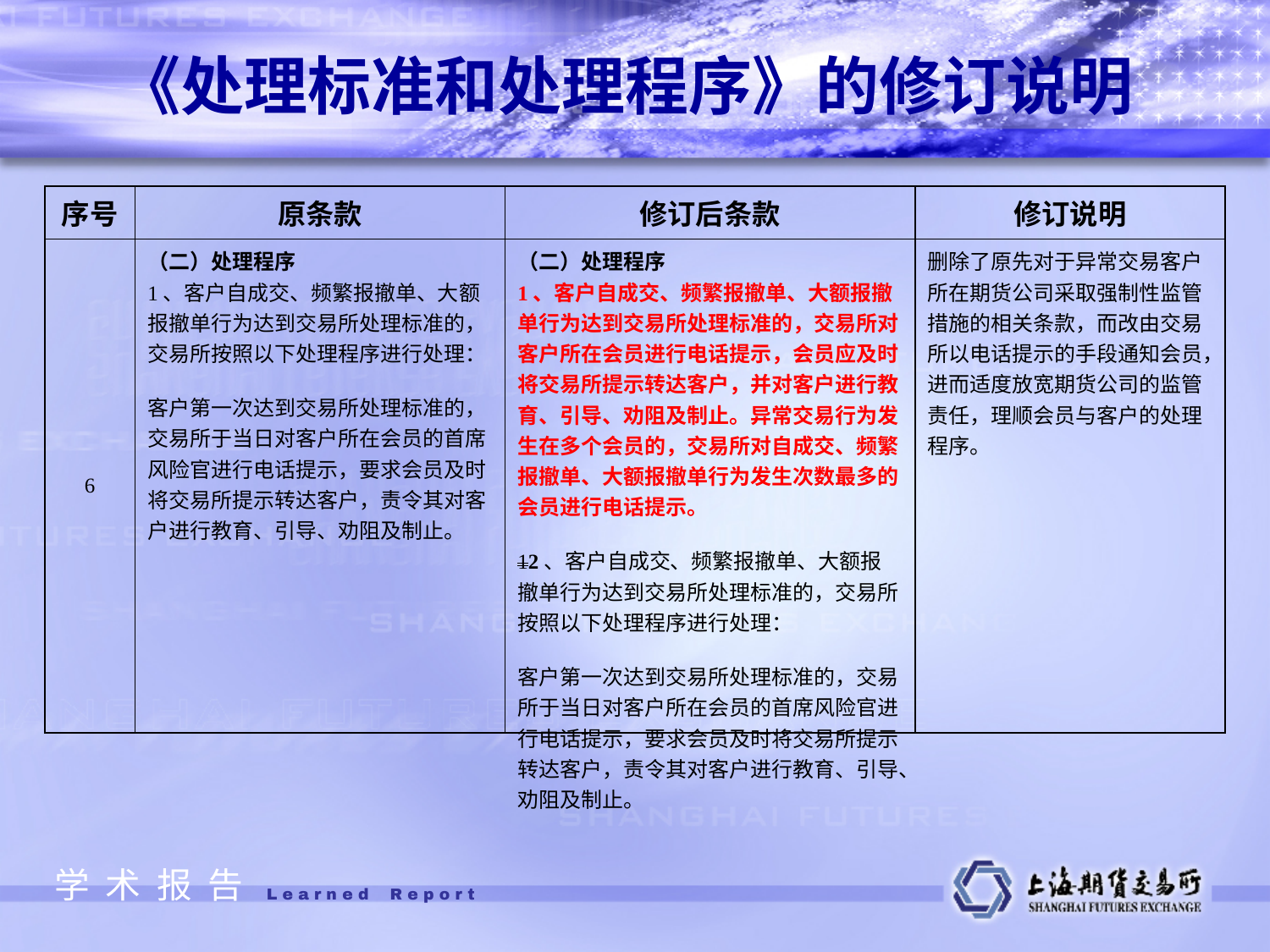

《处理标准和处理程序》的修订说明
| 序号 | 原条款 | 修订后条款 | 修订说明 |
| --- | --- | --- | --- |
| 6 | （二）处理程序 1、客户自成交、频繁报撤单、大额报撤单行为达到交易所处理标准的，交易所按照以下处理程序进行处理： 客户第一次达到交易所处理标准的，交易所于当日对客户所在会员的首席风险官进行电话提示，要求会员及时将交易所提示转达客户，责令其对客户进行教育、引导、劝阻及制止。 | （二）处理程序 1、客户自成交、频繁报撤单、大额报撤单行为达到交易所处理标准的，交易所对客户所在会员进行电话提示，会员应及时将交易所提示转达客户，并对客户进行教育、引导、劝阻及制止。异常交易行为发生在多个会员的，交易所对自成交、频繁报撤单、大额报撤单行为发生次数最多的会员进行电话提示。 12、客户自成交、频繁报撤单、大额报撤单行为达到交易所处理标准的，交易所按照以下处理程序进行处理： 客户第一次达到交易所处理标准的，交易所于当日对客户所在会员的首席风险官进行电话提示，要求会员及时将交易所提示转达客户，责令其对客户进行教育、引导、劝阻及制止。 | 删除了原先对于异常交易客户所在期货公司采取强制性监管措施的相关条款，而改由交易所以电话提示的手段通知会员，进而适度放宽期货公司的监管责任，理顺会员与客户的处理程序。 |